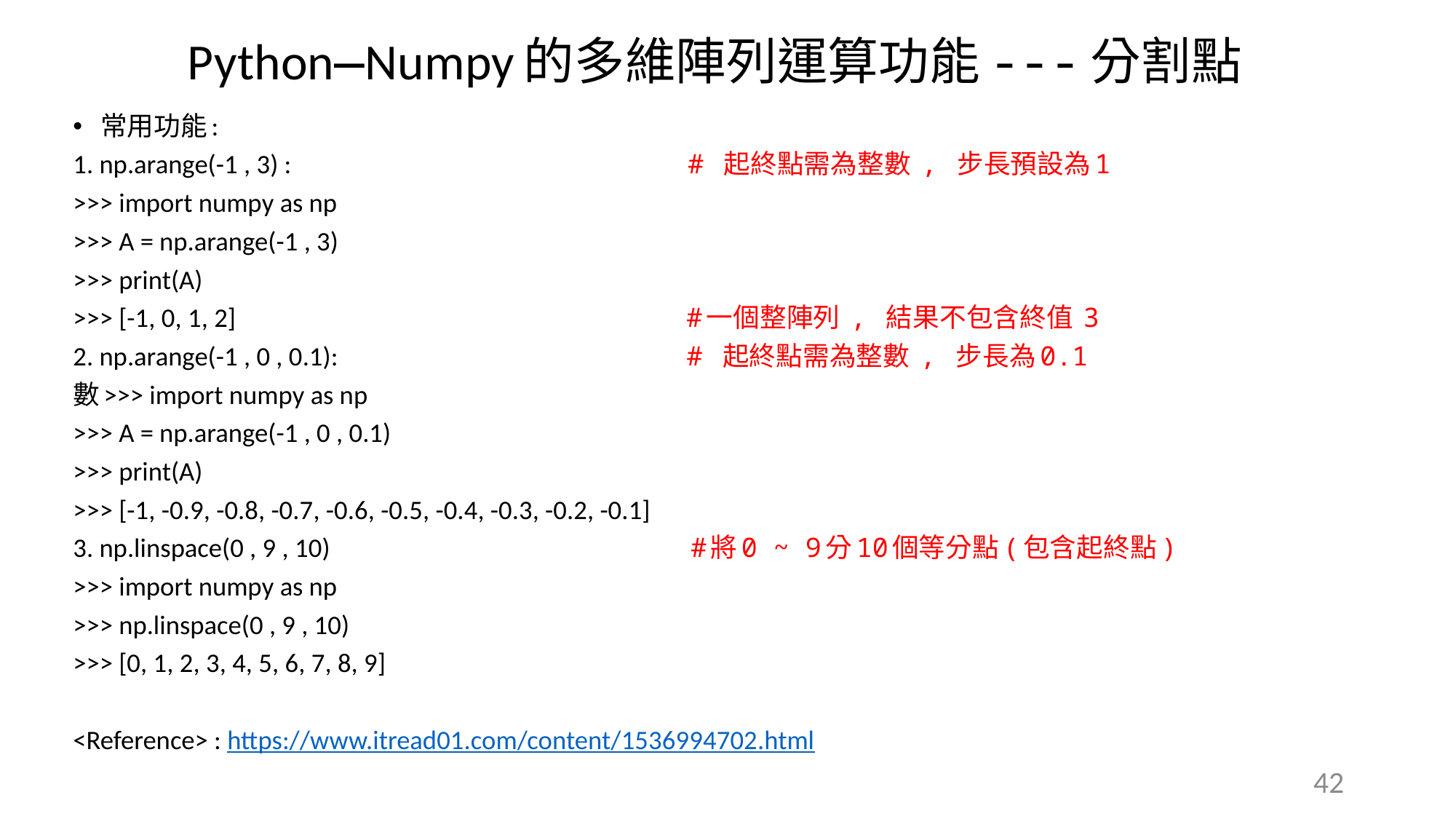

Python—Numpy的多維陣列運算功能---分割點
常用功能:
1. np.arange(-1 , 3) :                                                                  # 起終點需為整數 , 步長預設為1
>>> import numpy as np
>>> A = np.arange(-1 , 3)
>>> print(A)
>>> [-1, 0, 1, 2]                                                                           #一個整陣列 , 結果不包含終值 3
2. np.arange(-1 , 0 , 0.1):                                                          # 起終點需為整數 , 步長為0.1
數>>> import numpy as np
>>> A = np.arange(-1 , 0 , 0.1)
>>> print(A)
>>> [-1, -0.9, -0.8, -0.7, -0.6, -0.5, -0.4, -0.3, -0.2, -0.1]
3. np.linspace(0 , 9 , 10)                                                            #將0 ~ 9分10個等分點(包含起終點)
>>> import numpy as np
>>> np.linspace(0 , 9 , 10)
>>> [0, 1, 2, 3, 4, 5, 6, 7, 8, 9]

<Reference> : https://www.itread01.com/content/1536994702.html

42